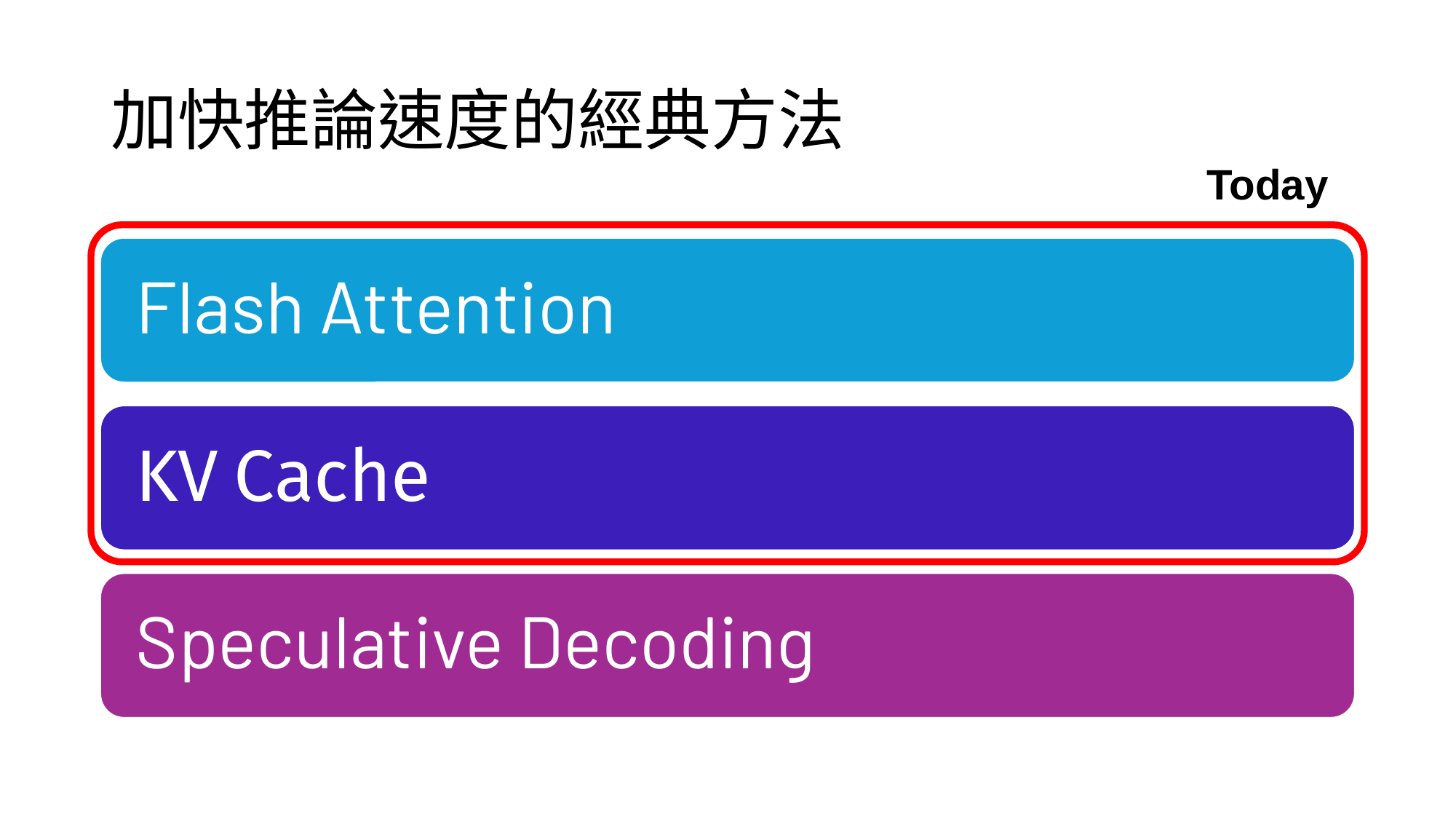

# 加快推論速度的經典方法
Today
Flash Attention
KV Cache
Speculative Decoding